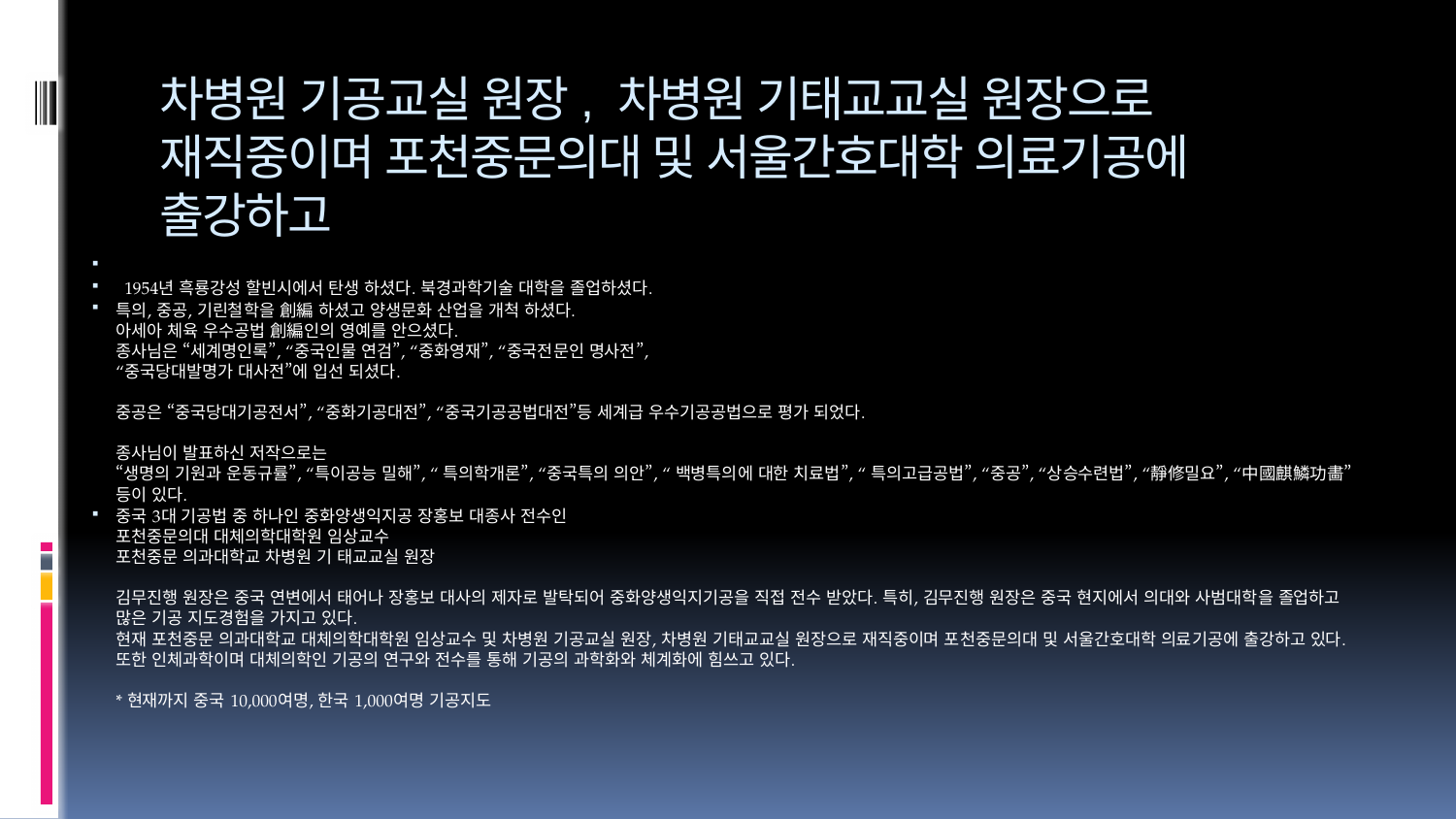

# 차병원 기공교실 원장, 차병원 기태교교실 원장으로 재직중이며 포천중문의대 및 서울간호대학 의료기공에 출강하고

  1954년 흑룡강성 할빈시에서 탄생 하셨다. 북경과학기술 대학을 졸업하셨다.
특의, 중공, 기린철학을 創編 하셨고 양생문화 산업을 개척 하셨다.
아세아 체육 우수공법 創編인의 영예를 안으셨다.
종사님은 “세계명인록”, “중국인물 연검”, “중화영재”, “중국전문인 명사전”,
“중국당대발명가 대사전”에 입선 되셨다.
중공은 “중국당대기공전서”, “중화기공대전”, “중국기공공법대전”등 세계급 우수기공공법으로 평가 되었다.
종사님이 발표하신 저작으로는
“생명의 기원과 운동규률”, “특이공능 밀해”, “ 특의학개론”, “중국특의 의안”, “ 백병특의에 대한 치료법”, “ 특의고급공법”, “중공”, “상승수련법”, “靜修밀요”, “中國麒鱗功畵” 등이 있다.
중국 3대 기공법 중 하나인 중화양생익지공 장홍보 대종사 전수인
포천중문의대 대체의학대학원 임상교수
포천중문 의과대학교 차병원 기 태교교실 원장
김무진행 원장은 중국 연변에서 태어나 장홍보 대사의 제자로 발탁되어 중화양생익지기공을 직접 전수 받았다. 특히, 김무진행 원장은 중국 현지에서 의대와 사범대학을 졸업하고 많은 기공 지도경험을 가지고 있다.
현재 포천중문 의과대학교 대체의학대학원 임상교수 및 차병원 기공교실 원장, 차병원 기태교교실 원장으로 재직중이며 포천중문의대 및 서울간호대학 의료기공에 출강하고 있다. 또한 인체과학이며 대체의학인 기공의 연구와 전수를 통해 기공의 과학화와 체계화에 힘쓰고 있다.
* 현재까지 중국 10,000여명, 한국 1,000여명 기공지도